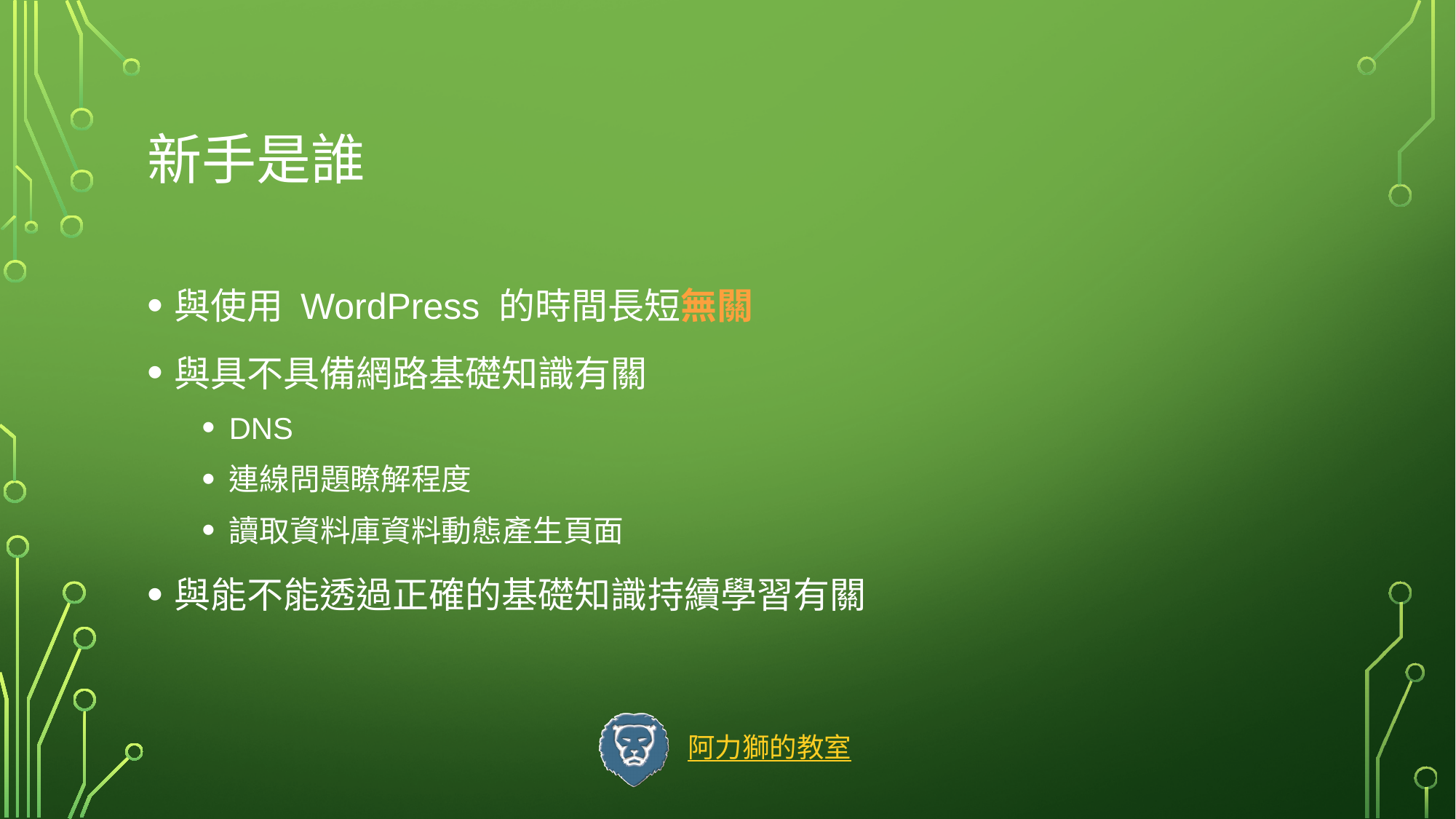

# 新手是誰
與使用 WordPress 的時間長短無關
與具不具備網路基礎知識有關
DNS
連線問題瞭解程度
讀取資料庫資料動態產生頁面
與能不能透過正確的基礎知識持續學習有關